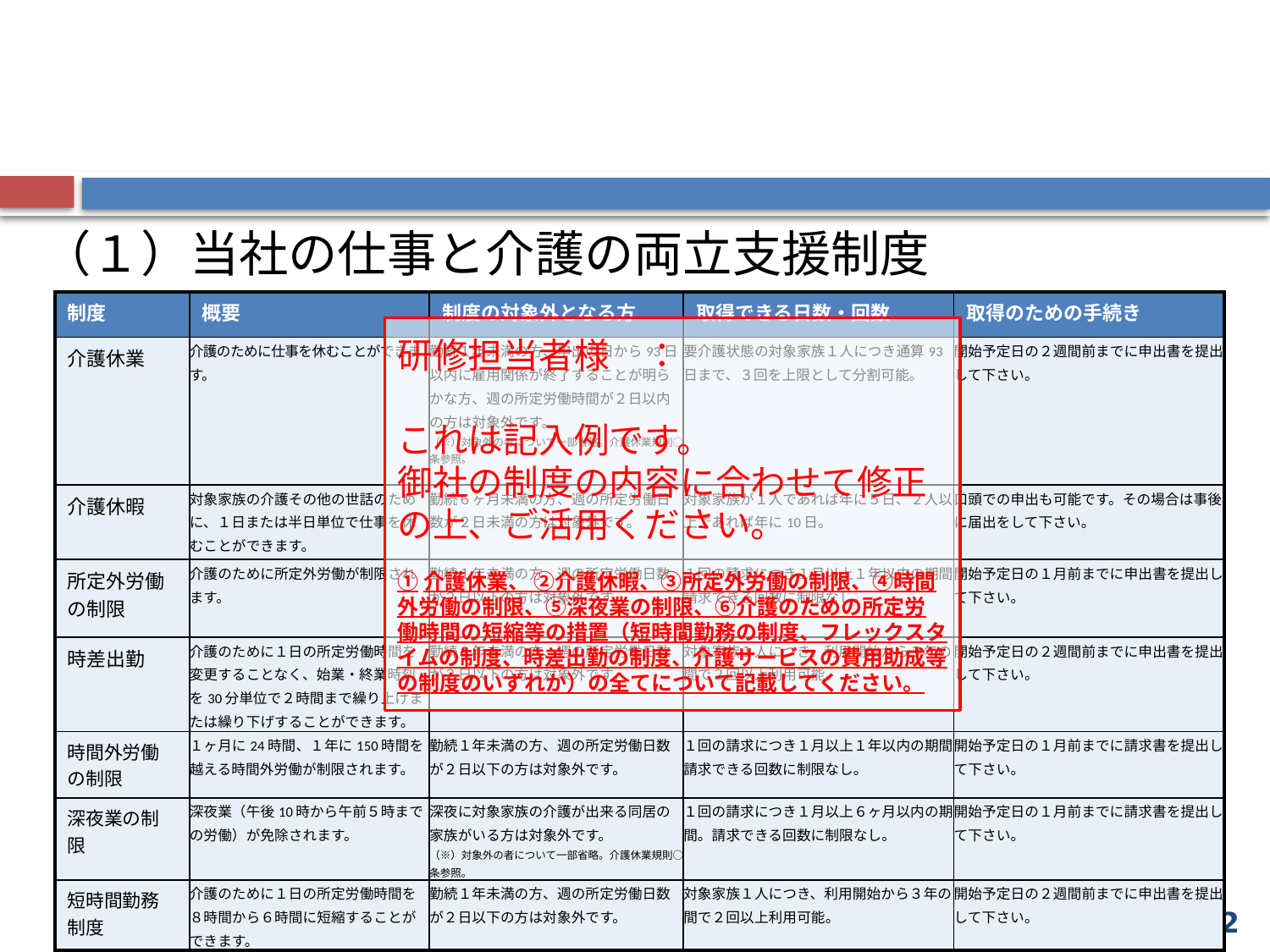

（１）当社の仕事と介護の両立支援制度

| 制度 | 概要 | 制度の対象外となる方 | 取得できる日数・回数 | 取得のための手続き |
| --- | --- | --- | --- | --- |
| 介護休業 | 介護のために仕事を休むことができます。 | 勤続１年未満の方、申出の日から93日以内に雇用関係が終了することが明らかな方、週の所定労働時間が２日以内の方は対象外です。 （※）対象外の者について一部省略。介護休業規則○条参照。 | 要介護状態の対象家族１人につき通算93日まで、３回を上限として分割可能。 | 開始予定日の２週間前までに申出書を提出して下さい。 |
| 介護休暇 | 対象家族の介護その他の世話のために、１日または半日単位で仕事を休むことができます。 | 勤続６ヶ月未満の方、週の所定労働日数が２日未満の方は対象外です。 | 対象家族が１人であれば年に５日、２人以上であれば年に10日。 | 口頭での申出も可能です。その場合は事後に届出をして下さい。 |
| 所定外労働の制限 | 介護のために所定外労働が制限されます。 | 勤続１年未満の方、週の所定労働日数が２日以下の方は対象外です。 | １回の請求につき１月以上１年以内の期間 請求できる回数に制限なし。 | 開始予定日の１月前までに申出書を提出して下さい。 |
| 時差出勤 | 介護のために１日の所定労働時間を変更することなく、始業・終業時刻を30分単位で２時間まで繰り上げまたは繰り下げすることができます。 | 勤続１年未満の方、週の所定労働日数が２日以下の方は対象外です。 | 対象家族１人につき、利用開始から３年の間で２回以上利用可能。 | 開始予定日の２週間前までに申出書を提出して下さい。 |
| 時間外労働の制限 | １ヶ月に24時間、１年に150時間を越える時間外労働が制限されます。 | 勤続１年未満の方、週の所定労働日数が２日以下の方は対象外です。 | １回の請求につき１月以上１年以内の期間。請求できる回数に制限なし。 | 開始予定日の１月前までに請求書を提出して下さい。 |
| 深夜業の制限 | 深夜業（午後10時から午前５時までの労働）が免除されます。 | 深夜に対象家族の介護が出来る同居の家族がいる方は対象外です。 （※）対象外の者について一部省略。介護休業規則○条参照。 | １回の請求につき１月以上６ヶ月以内の期間。請求できる回数に制限なし。 | 開始予定日の１月前までに請求書を提出して下さい。 |
| 短時間勤務制度 | 介護のために１日の所定労働時間を８時間から６時間に短縮することができます。 | 勤続１年未満の方、週の所定労働日数が２日以下の方は対象外です。 | 対象家族１人につき、利用開始から３年の間で２回以上利用可能。 | 開始予定日の２週間前までに申出書を提出して下さい。 |
研修担当者様　：

これは記入例です。
御社の制度の内容に合わせて修正の上、ご活用ください。

①介護休業、 ②介護休暇、③所定外労働の制限、④時間外労働の制限、⑤深夜業の制限、⑥介護のための所定労働時間の短縮等の措置（短時間勤務の制度、フレックスタイムの制度、時差出勤の制度、介護サービスの費用助成等の制度のいずれか）の全てについて記載してください。
12